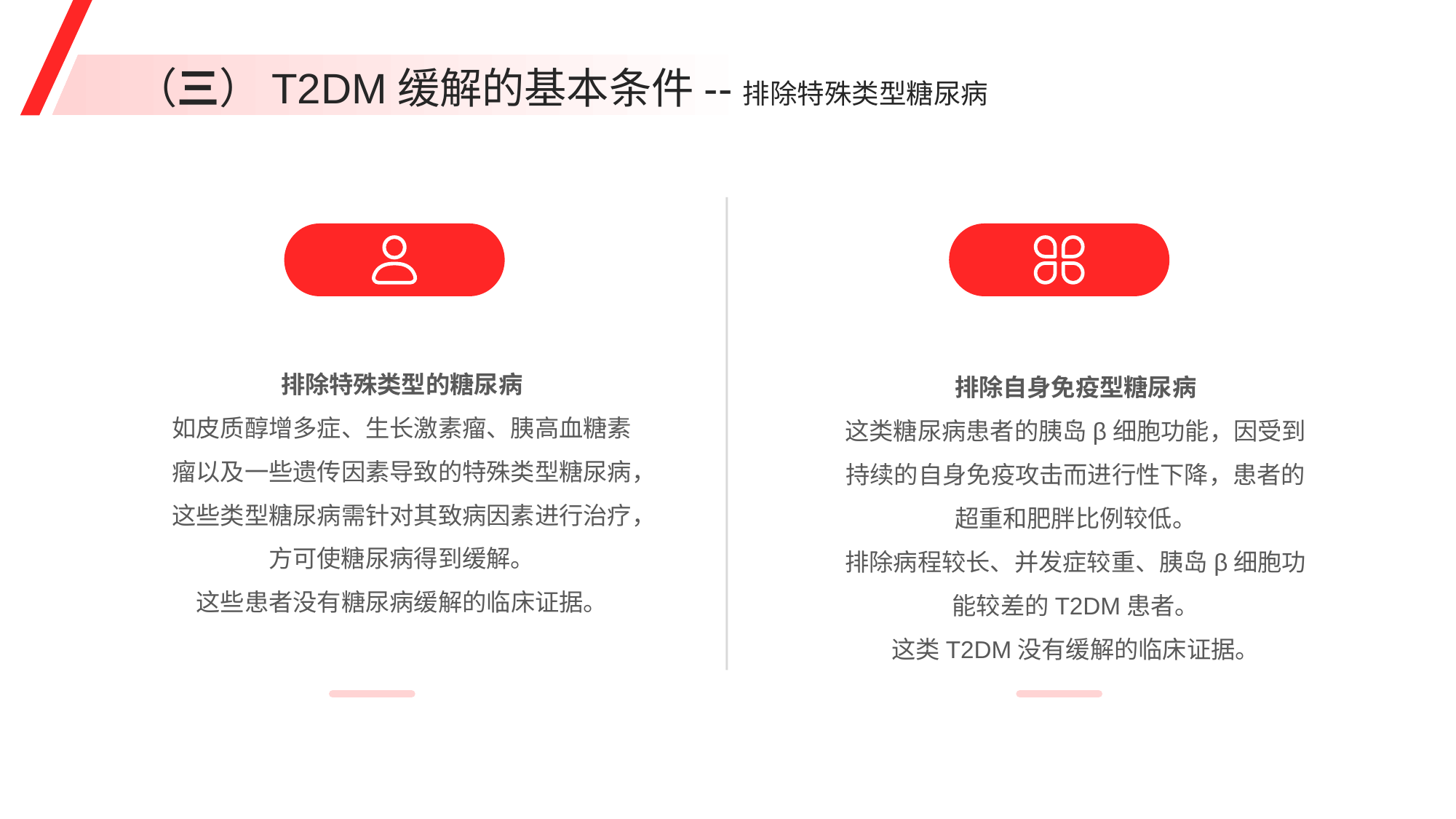

（三）T2DM缓解的基本条件--排除特殊类型糖尿病

排除特殊类型的糖尿病
如皮质醇增多症、生长激素瘤、胰高血糖素瘤以及一些遗传因素导致的特殊类型糖尿病，这些类型糖尿病需针对其致病因素进行治疗，方可使糖尿病得到缓解。
这些患者没有糖尿病缓解的临床证据。

排除自身免疫型糖尿病
这类糖尿病患者的胰岛β细胞功能，因受到持续的自身免疫攻击而进行性下降，患者的超重和肥胖比例较低。
排除病程较长、并发症较重、胰岛β细胞功能较差的T2DM患者。
这类T2DM没有缓解的临床证据。